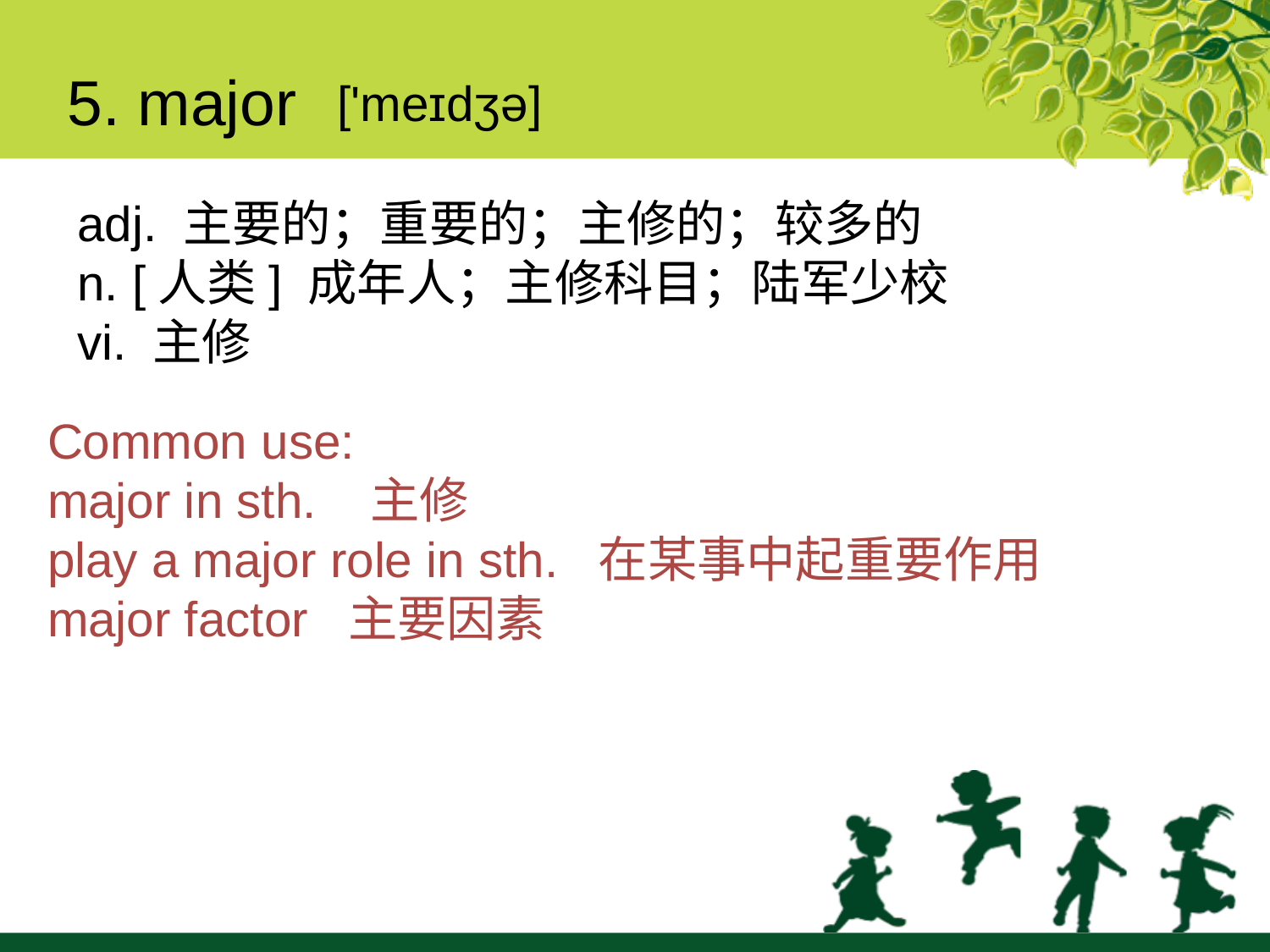

#
5. major
['meɪdʒə]
adj. 主要的；重要的；主修的；较多的
n. [人类] 成年人；主修科目；陆军少校
vi. 主修
Common use:
major in sth.   主修
play a major role in sth.  在某事中起重要作用
major factor  主要因素